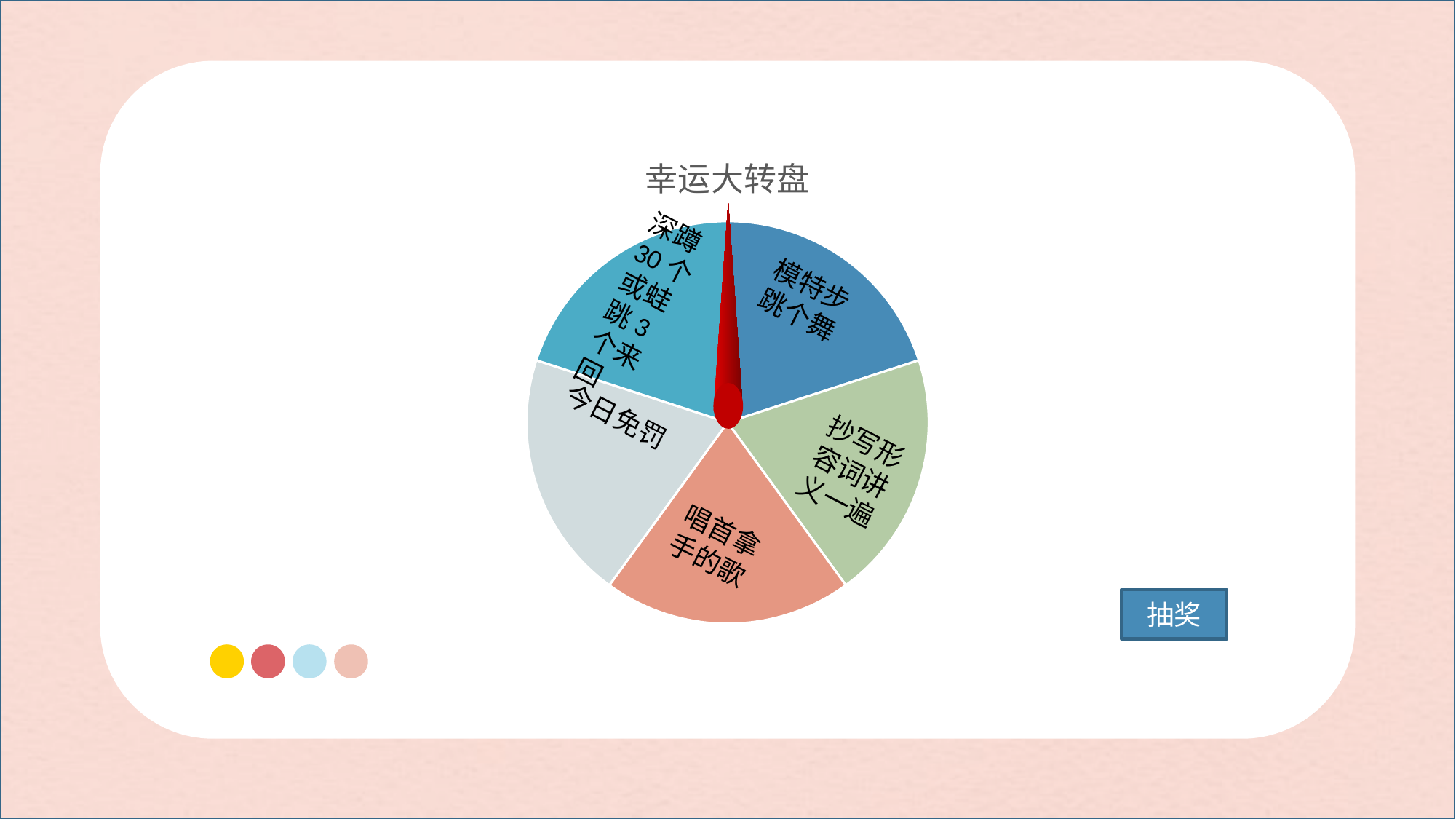

### Chart: 幸运大转盘

| Category | 销售额 |
|---|---|
| 一等奖 | 1.0 |
| 二等奖 | 1.0 |
| 三等奖 | 1.0 |
| 四等奖 | 1.0 |
| 五等奖 | 1.0 |
深蹲30个
或蛙跳3个来回
模特步
跳个舞
今日免罚
抄写形容词讲义一遍
唱首拿手的歌

抽奖